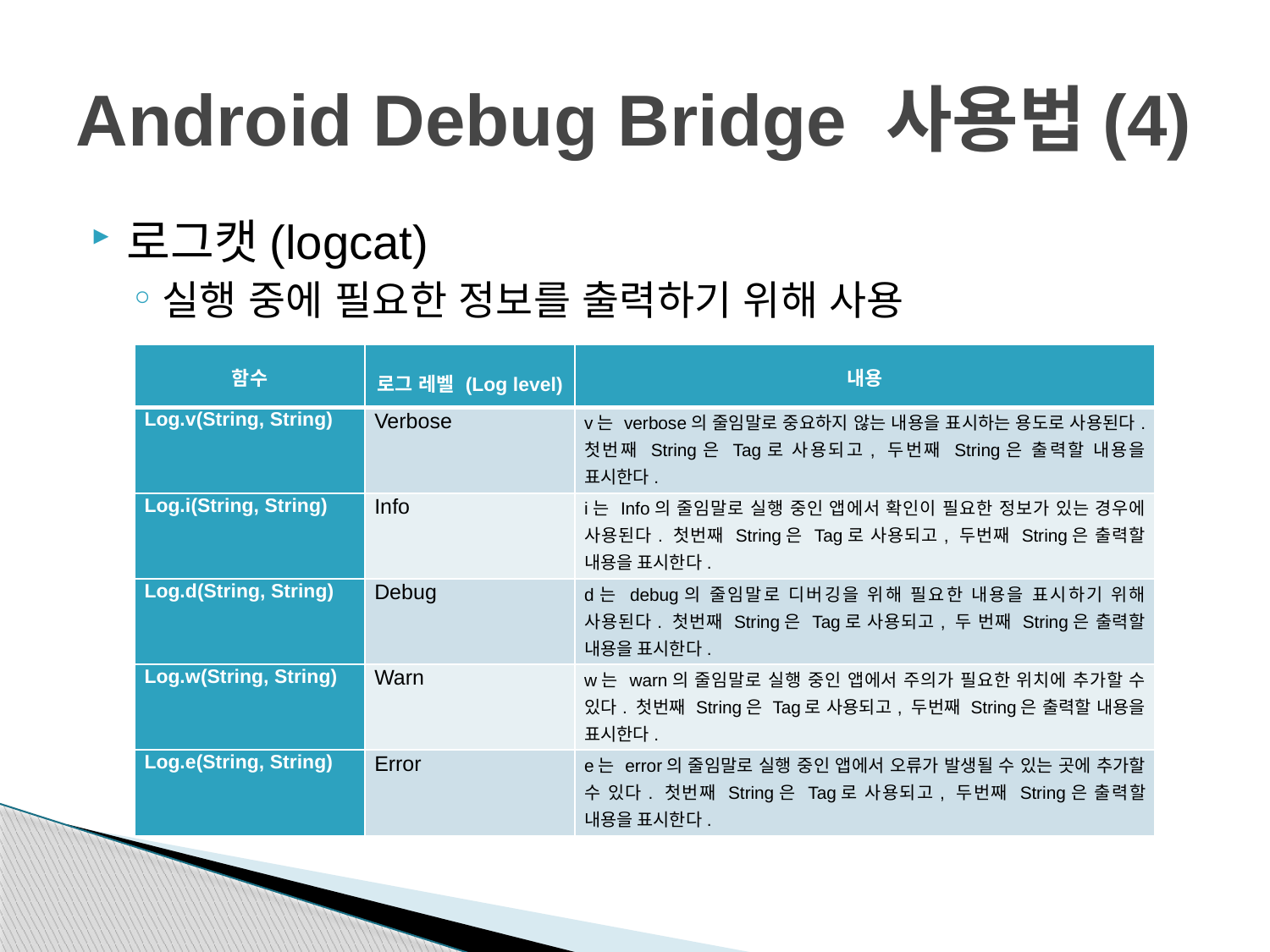

# Android Debug Bridge 사용법(4)
로그캣(logcat)
실행 중에 필요한 정보를 출력하기 위해 사용
| 함수 | 로그 레벨 (Log level) | 내용 |
| --- | --- | --- |
| Log.v(String, String) | Verbose | v는 verbose의 줄임말로 중요하지 않는 내용을 표시하는 용도로 사용된다. 첫번째 String은 Tag로 사용되고, 두번째 String은 출력할 내용을 표시한다. |
| Log.i(String, String) | Info | i는 Info의 줄임말로 실행 중인 앱에서 확인이 필요한 정보가 있는 경우에 사용된다. 첫번째 String은 Tag로 사용되고, 두번째 String은 출력할 내용을 표시한다. |
| Log.d(String, String) | Debug | d는 debug의 줄임말로 디버깅을 위해 필요한 내용을 표시하기 위해 사용된다. 첫번째 String은 Tag로 사용되고, 두 번째 String은 출력할 내용을 표시한다. |
| Log.w(String, String) | Warn | w는 warn의 줄임말로 실행 중인 앱에서 주의가 필요한 위치에 추가할 수 있다. 첫번째 String은 Tag로 사용되고, 두번째 String은 출력할 내용을 표시한다. |
| Log.e(String, String) | Error | e는 error의 줄임말로 실행 중인 앱에서 오류가 발생될 수 있는 곳에 추가할 수 있다. 첫번째 String은 Tag로 사용되고, 두번째 String은 출력할 내용을 표시한다. |